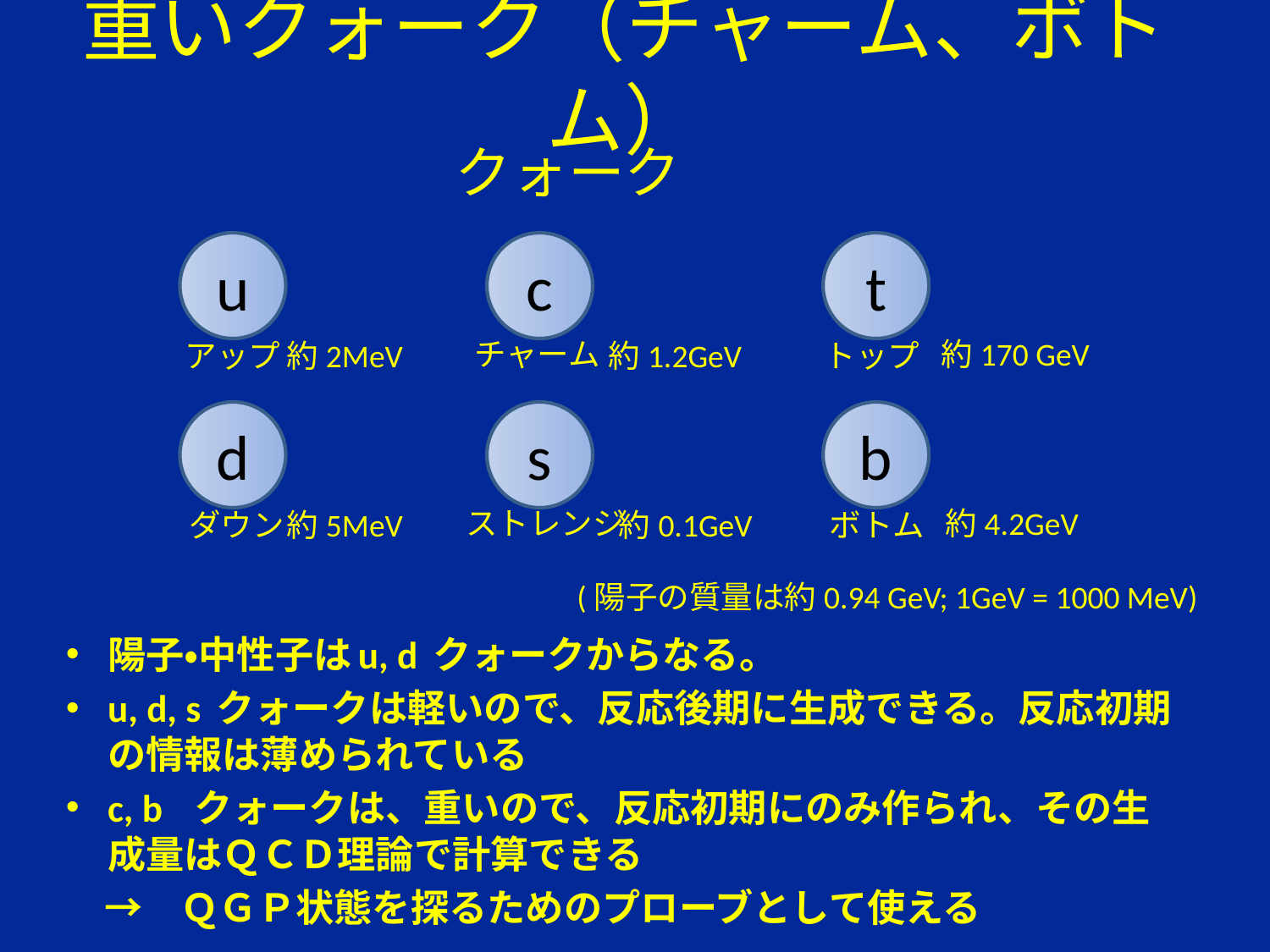

# 重いクォーク（チャーム、ボトム）
クォーク
u
アップ
d
ダウン
c
チャーム
s
ストレンジ
t
トップ
b
ボトム
約170 GeV
約2MeV
約1.2GeV
約4.2GeV
約5MeV
約0.1GeV
(陽子の質量は約0.94 GeV; 1GeV = 1000 MeV)
陽子・中性子はu, d クォークからなる。
u, d, s クォークは軽いので、反応後期に生成できる。反応初期の情報は薄められている
c, b 	クォークは、重いので、反応初期にのみ作られ、その生成量はＱＣＤ理論で計算できる
　→　ＱＧＰ状態を探るためのプローブとして使える